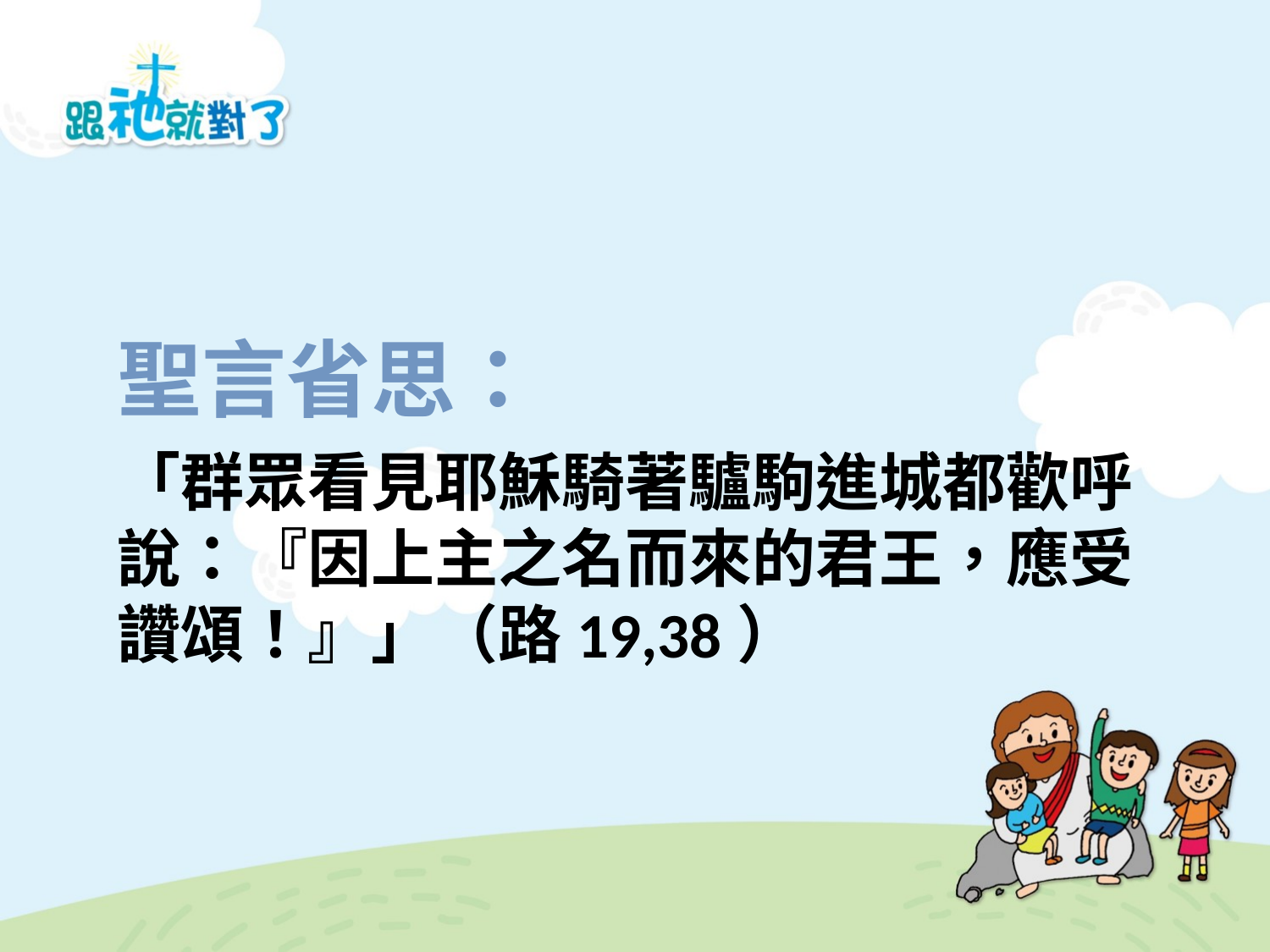

聖言省思：
「群眾看見耶穌騎著驢駒進城都歡呼說：『因上主之名而來的君王，應受讚頌！』」（路19,38）